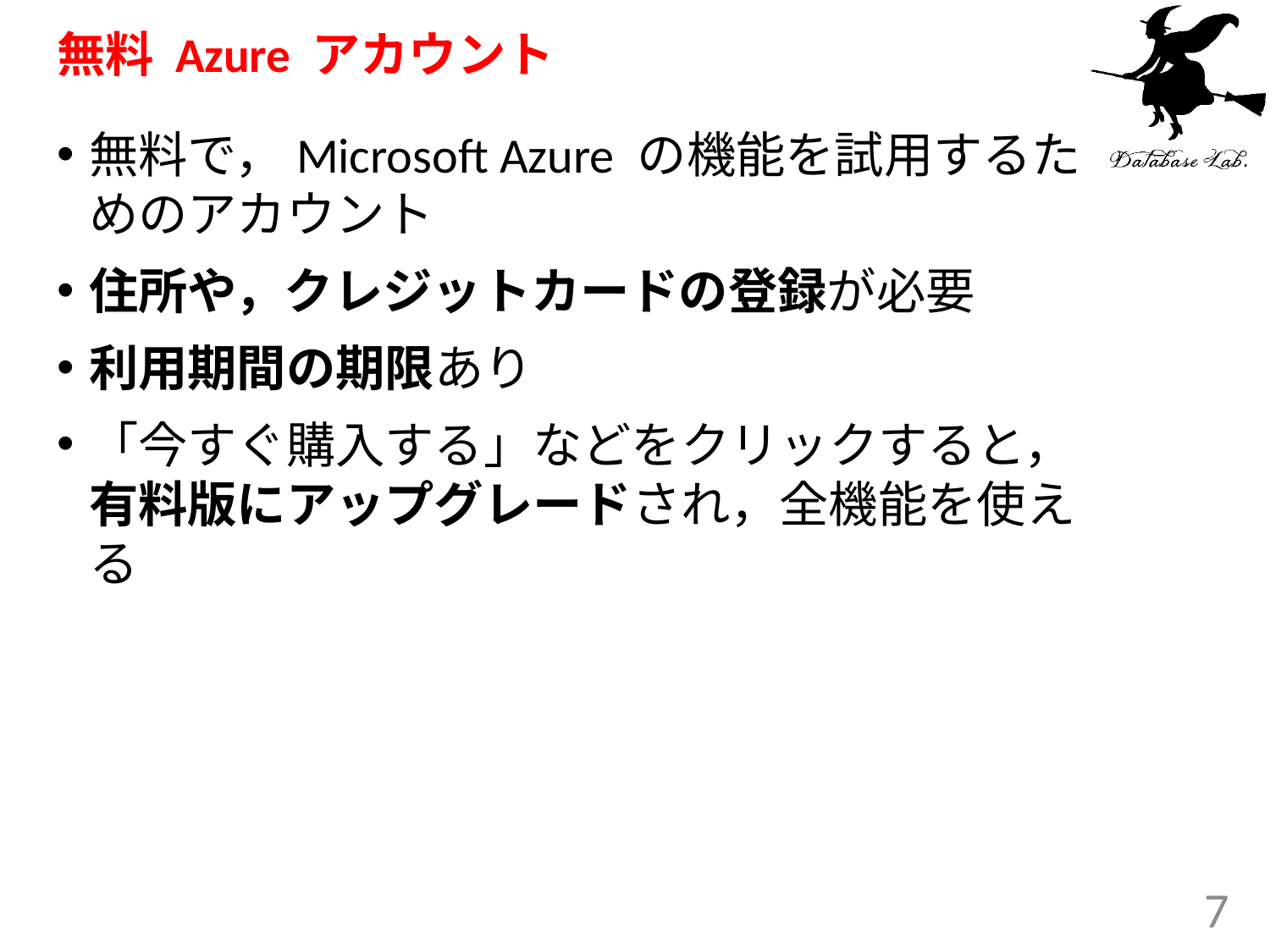

# 無料 Azure アカウント
無料で，Microsoft Azure の機能を試用するためのアカウント
住所や，クレジットカードの登録が必要
利用期間の期限あり
「今すぐ購入する」などをクリックすると，有料版にアップグレードされ，全機能を使える
7